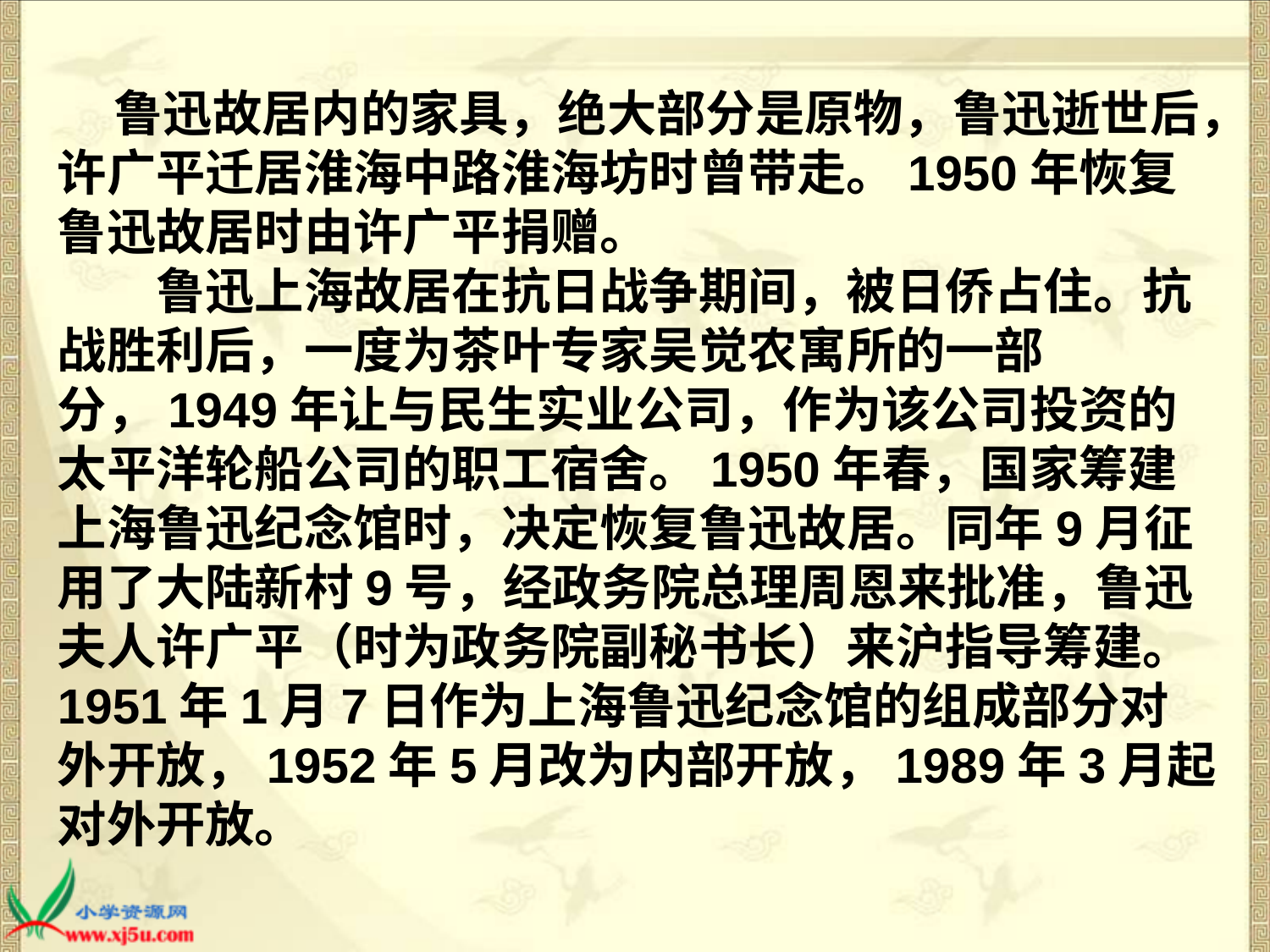

鲁迅故居内的家具，绝大部分是原物，鲁迅逝世后，许广平迁居淮海中路淮海坊时曾带走。1950年恢复鲁迅故居时由许广平捐赠。
　　鲁迅上海故居在抗日战争期间，被日侨占住。抗战胜利后，一度为茶叶专家吴觉农寓所的一部分，1949年让与民生实业公司，作为该公司投资的太平洋轮船公司的职工宿舍。1950年春，国家筹建上海鲁迅纪念馆时，决定恢复鲁迅故居。同年9月征用了大陆新村9号，经政务院总理周恩来批准，鲁迅夫人许广平（时为政务院副秘书长）来沪指导筹建。1951年1月7日作为上海鲁迅纪念馆的组成部分对外开放，1952年5月改为内部开放，1989年3月起对外开放。